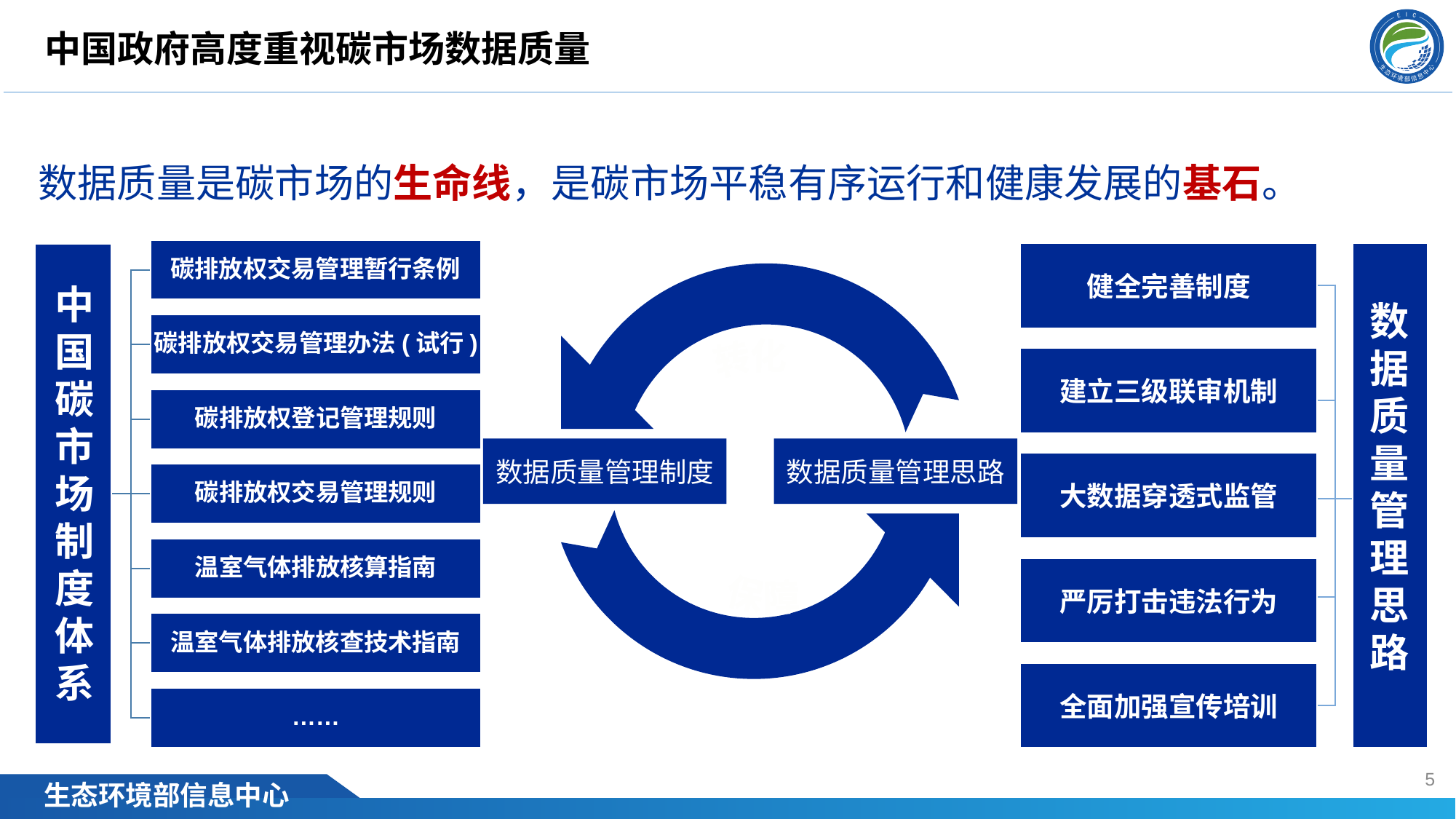

中国政府高度重视碳市场数据质量
数据质量是碳市场的生命线，是碳市场平稳有序运行和健康发展的基石。

碳排放权交易管理暂行条例
碳排放权交易管理办法(试行)
碳排放权登记管理规则
碳排放权交易管理规则
温室气体排放核算指南
温室气体排放核查技术指南
……
健全完善制度

建立三级联审机制

大数据穿透式监管

严厉打击违法行为
全面加强宣传培训

中国碳市场制度体系
数据质量管理思路
转化
数据质量管理制度
数据质量管理思路
保障
5